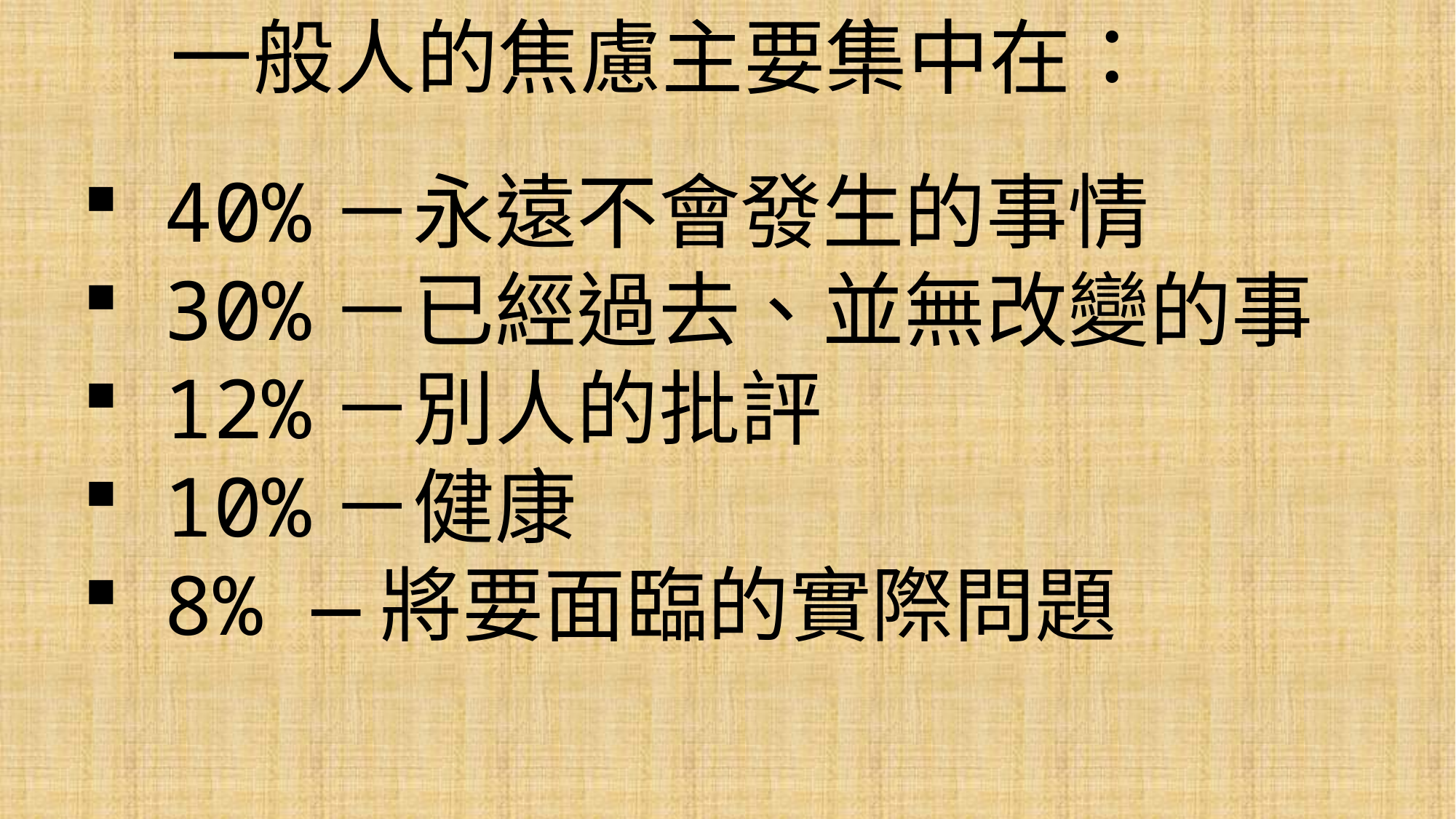

一般人的焦慮主要集中在：
40%－永遠不會發生的事情
30%－已經過去、並無改變的事
12%－別人的批評
10%－健康
8% —將要面臨的實際問題